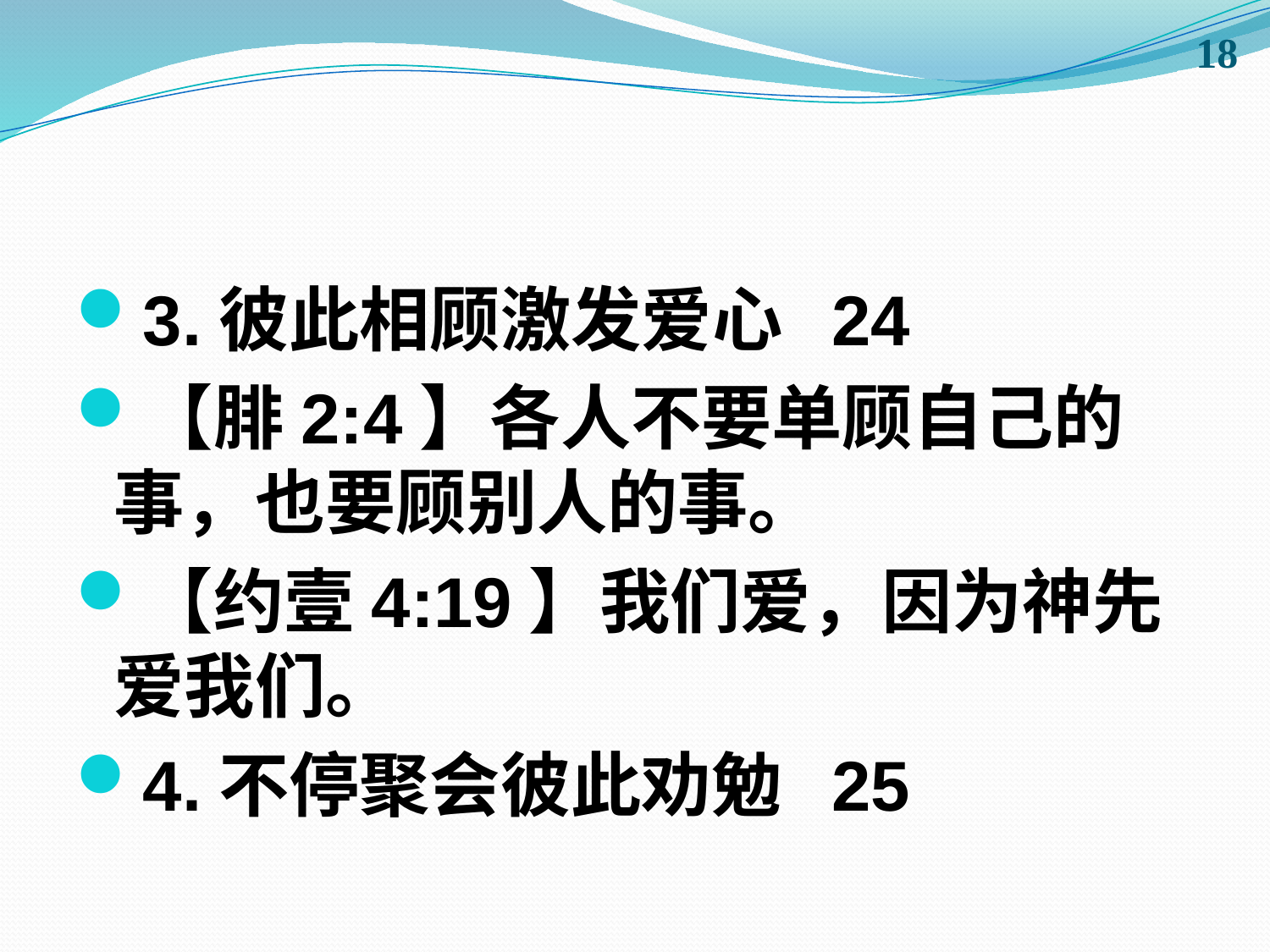

18
#
3.彼此相顾激发爱心  24
【腓2:4】各人不要单顾自己的事，也要顾别人的事。
【约壹4:19】我们爱，因为神先爱我们。
4.不停聚会彼此劝勉  25